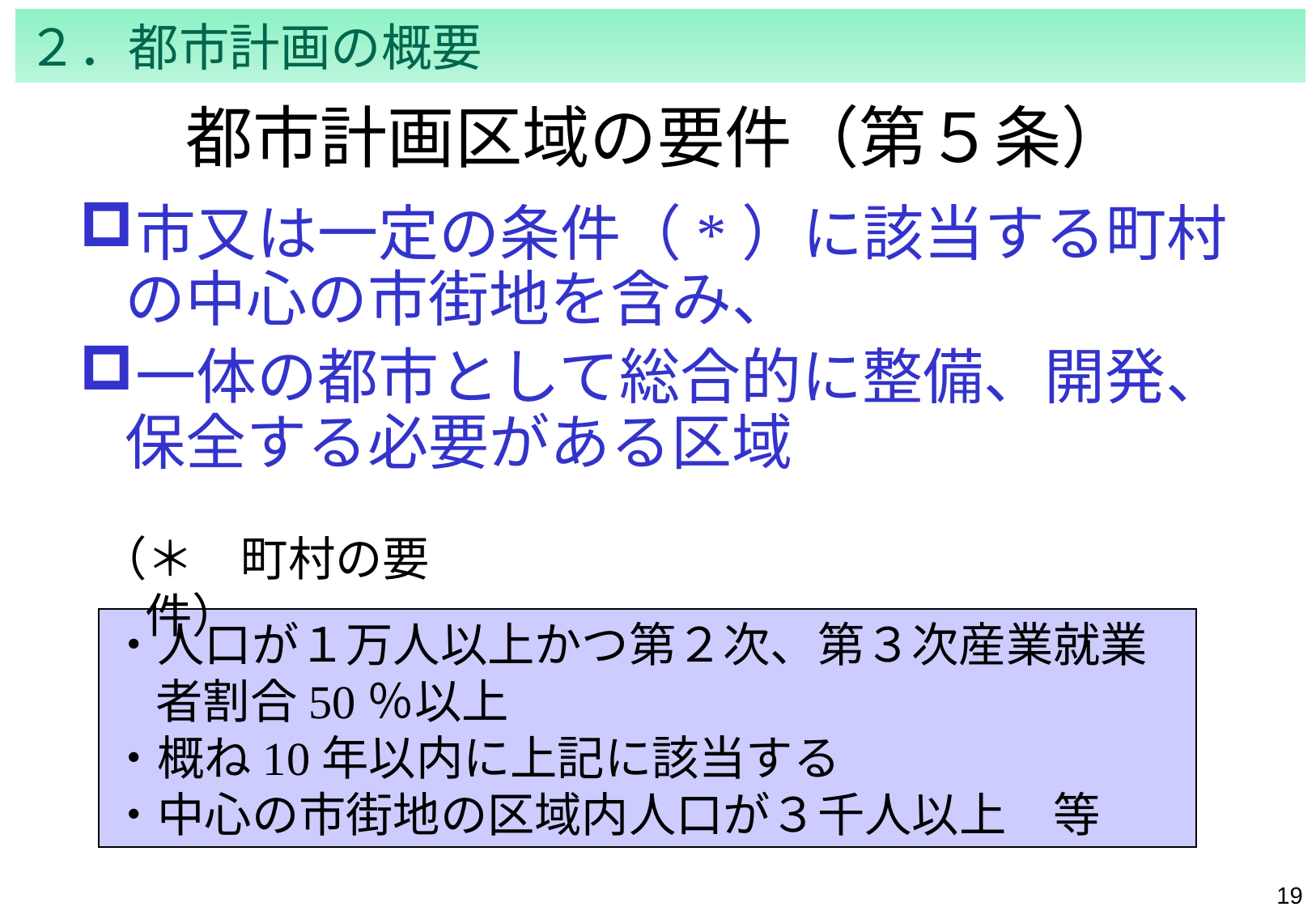

２．都市計画の概要
# 都市計画区域の要件（第５条）
市又は一定の条件（*）に該当する町村の中心の市街地を含み、
一体の都市として総合的に整備、開発、保全する必要がある区域

（＊　町村の要件）

・人口が１万人以上かつ第２次、第３次産業就業者割合50％以上
・概ね10年以内に上記に該当する
・中心の市街地の区域内人口が３千人以上　等
19